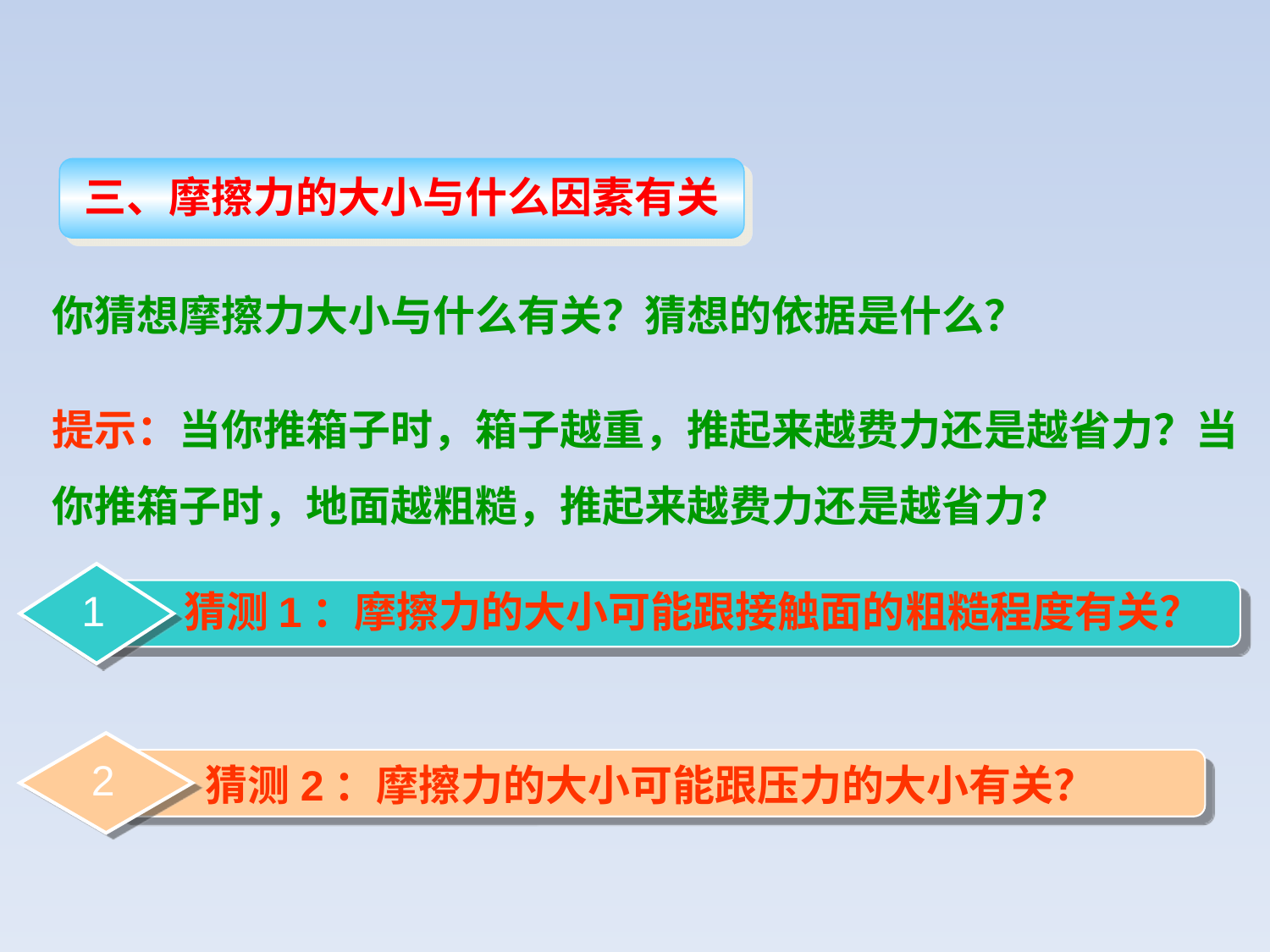

三、摩擦力的大小与什么因素有关
你猜想摩擦力大小与什么有关？猜想的依据是什么？
提示：当你推箱子时，箱子越重，推起来越费力还是越省力？当你推箱子时，地面越粗糙，推起来越费力还是越省力？

1
 猜测1：摩擦力的大小可能跟接触面的粗糙程度有关？

2
猜测2：摩擦力的大小可能跟压力的大小有关？